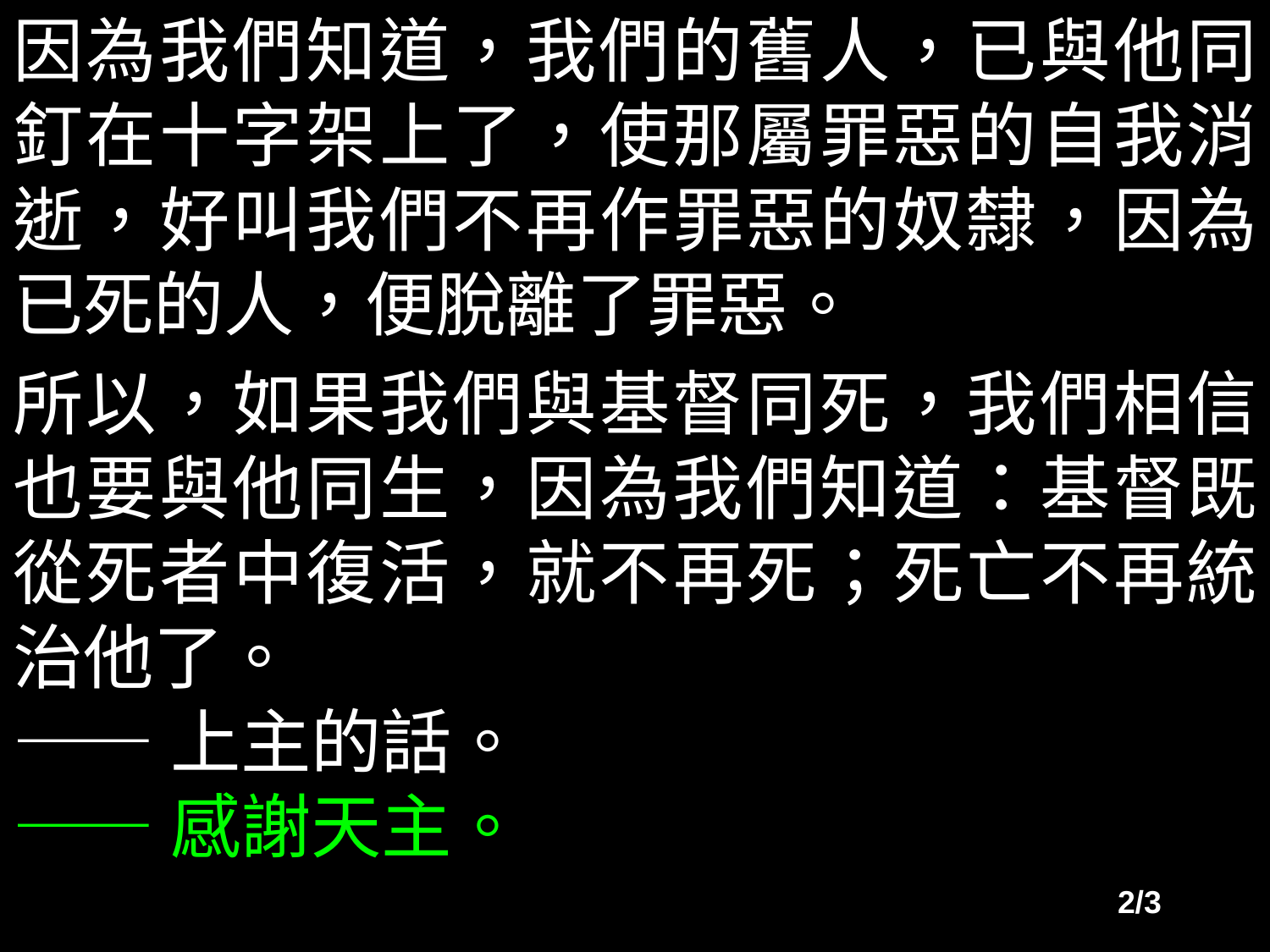

因為我們知道，我們的舊人，已與他同釘在十字架上了，使那屬罪惡的自我消逝，好叫我們不再作罪惡的奴隸，因為已死的人，便脫離了罪惡。
所以，如果我們與基督同死，我們相信也要與他同生，因為我們知道：基督既從死者中復活，就不再死；死亡不再統治他了。
——上主的話。
——感謝天主。

2/3